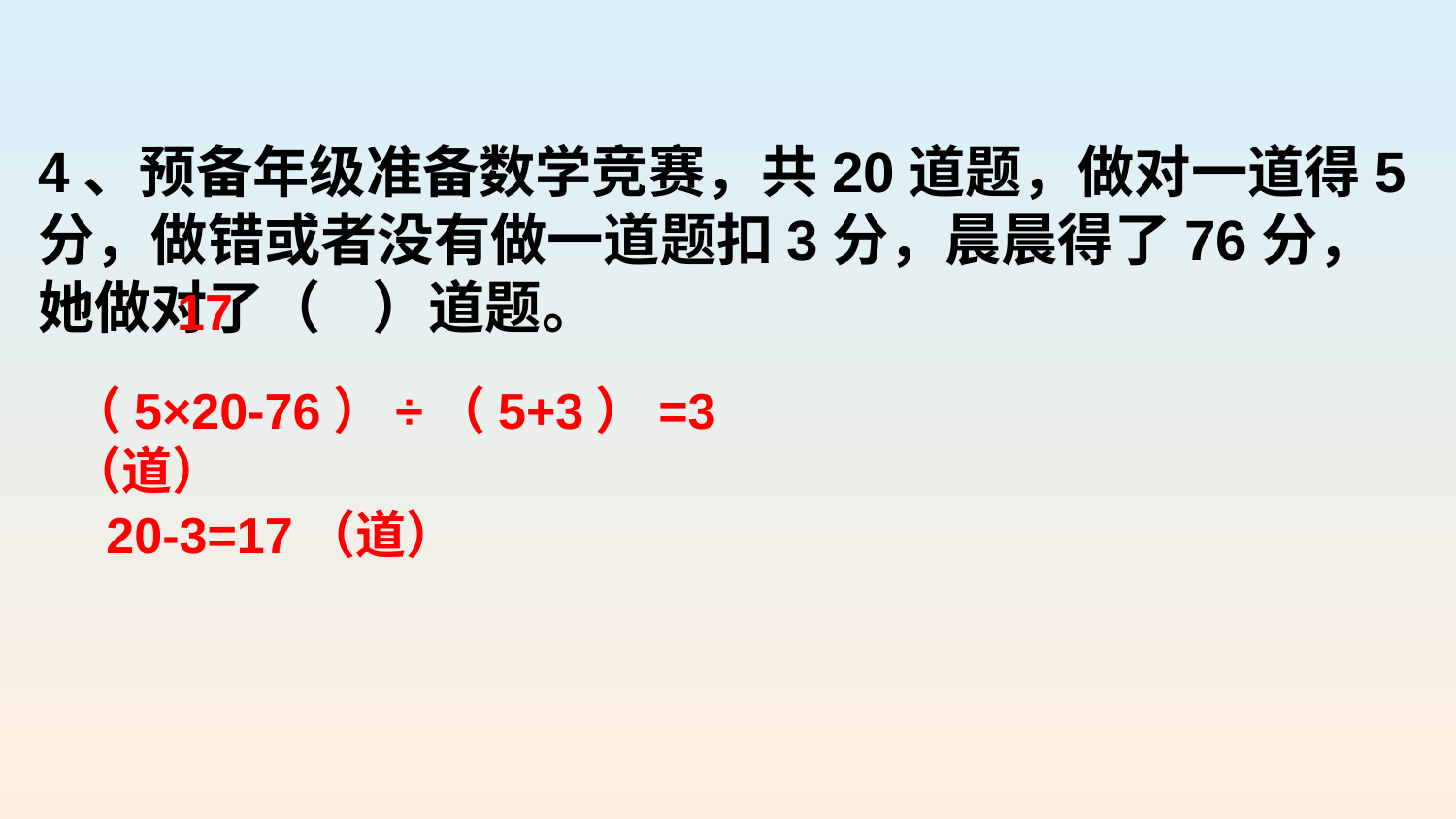

4、预备年级准备数学竞赛，共20道题，做对一道得5分，做错或者没有做一道题扣3分，晨晨得了76分，她做对了（    ）道题。
17
（5×20-76）÷（5+3）=3（道）
20-3=17（道）